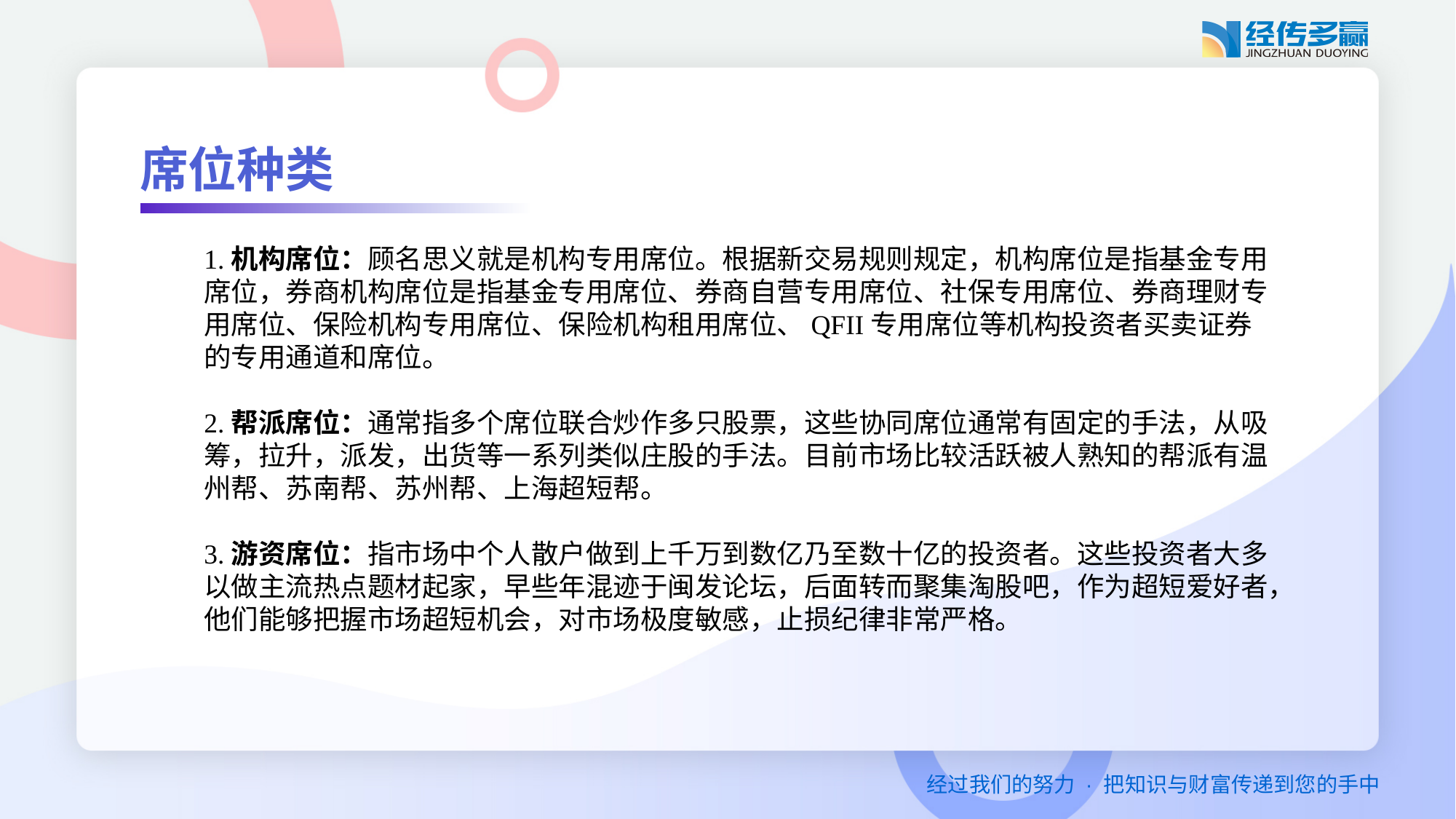

席位种类

1.机构席位：顾名思义就是机构专用席位。根据新交易规则规定，机构席位是指基金专用席位，券商机构席位是指基金专用席位、券商自营专用席位、社保专用席位、券商理财专用席位、保险机构专用席位、保险机构租用席位、QFII专用席位等机构投资者买卖证券的专用通道和席位。
2.帮派席位：通常指多个席位联合炒作多只股票，这些协同席位通常有固定的手法，从吸筹，拉升，派发，出货等一系列类似庄股的手法。目前市场比较活跃被人熟知的帮派有温州帮、苏南帮、苏州帮、上海超短帮。
3.游资席位：指市场中个人散户做到上千万到数亿乃至数十亿的投资者。这些投资者大多以做主流热点题材起家，早些年混迹于闽发论坛，后面转而聚集淘股吧，作为超短爱好者，他们能够把握市场超短机会，对市场极度敏感，止损纪律非常严格。